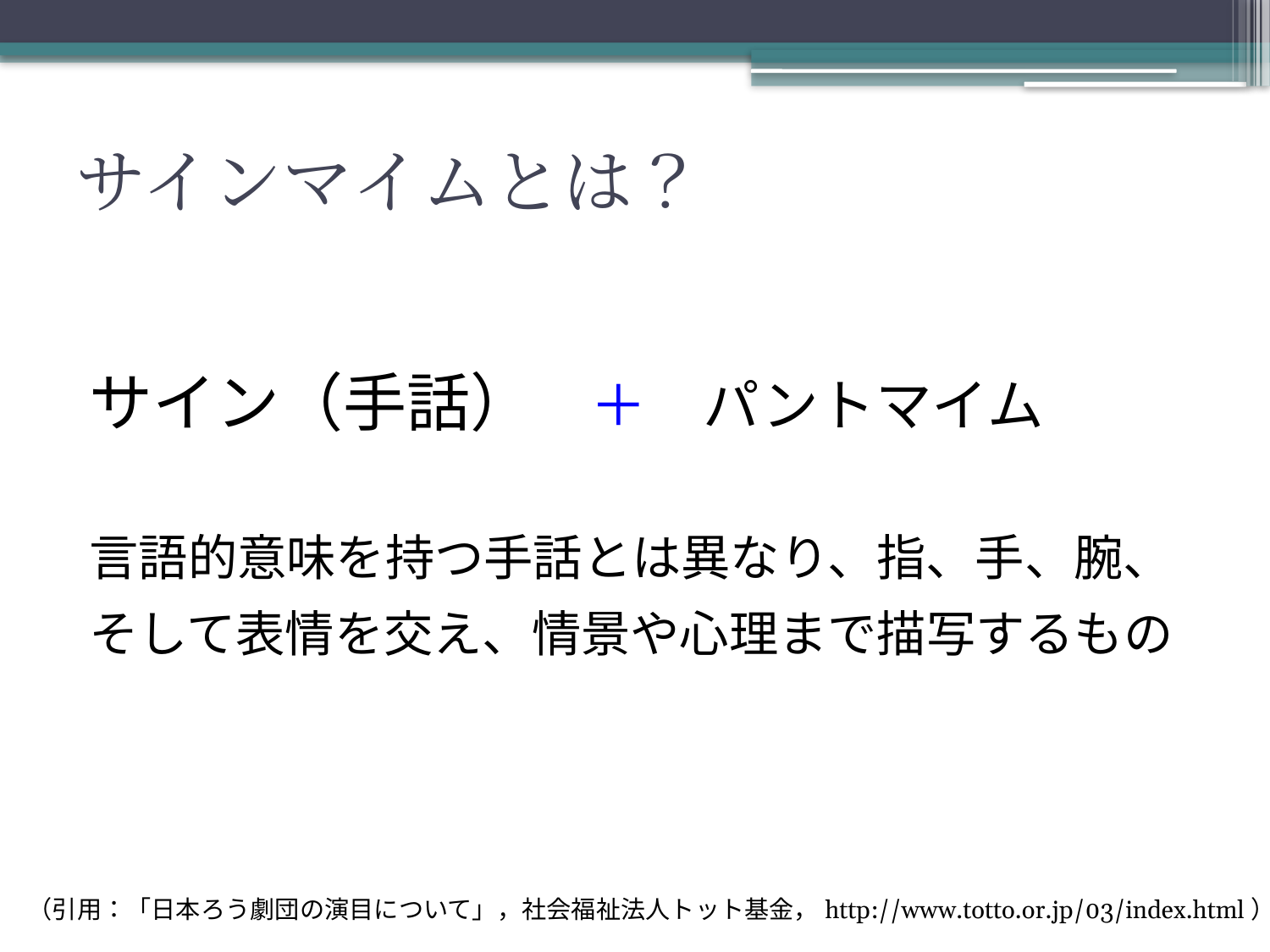

# サインマイムとは？
サイン（手話）　＋　パントマイム

言語的意味を持つ手話とは異なり、指、手、腕、そして表情を交え、情景や心理まで描写するもの
（引用：「日本ろう劇団の演目について」，社会福祉法人トット基金，http://www.totto.or.jp/03/index.html）